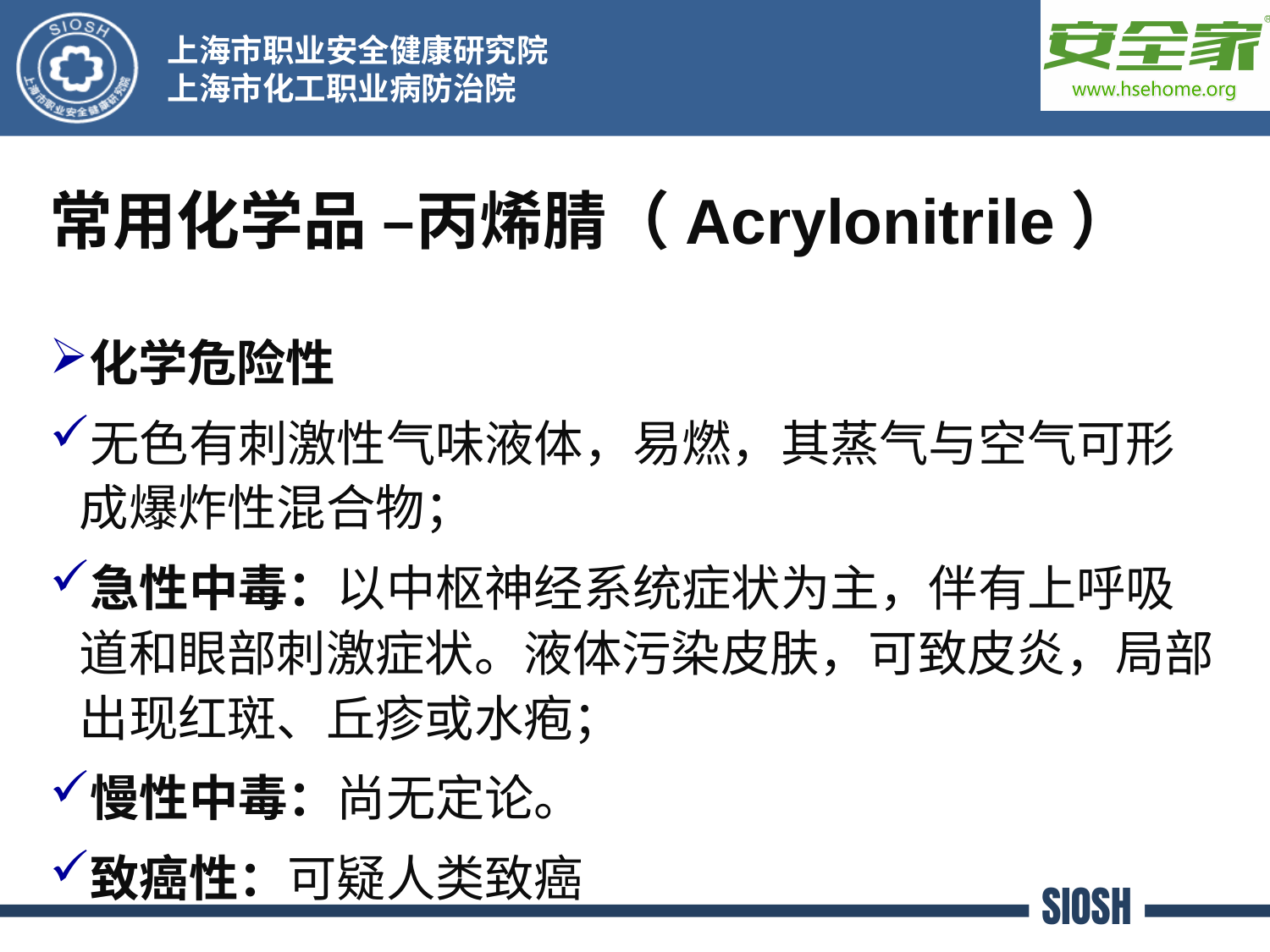

常用化学品 –丙烯腈（Acrylonitrile）

化学危险性
无色有刺激性气味液体，易燃，其蒸气与空气可形成爆炸性混合物；
急性中毒：以中枢神经系统症状为主，伴有上呼吸道和眼部刺激症状。液体污染皮肤，可致皮炎，局部出现红斑、丘疹或水疱；
慢性中毒：尚无定论。
致癌性：可疑人类致癌